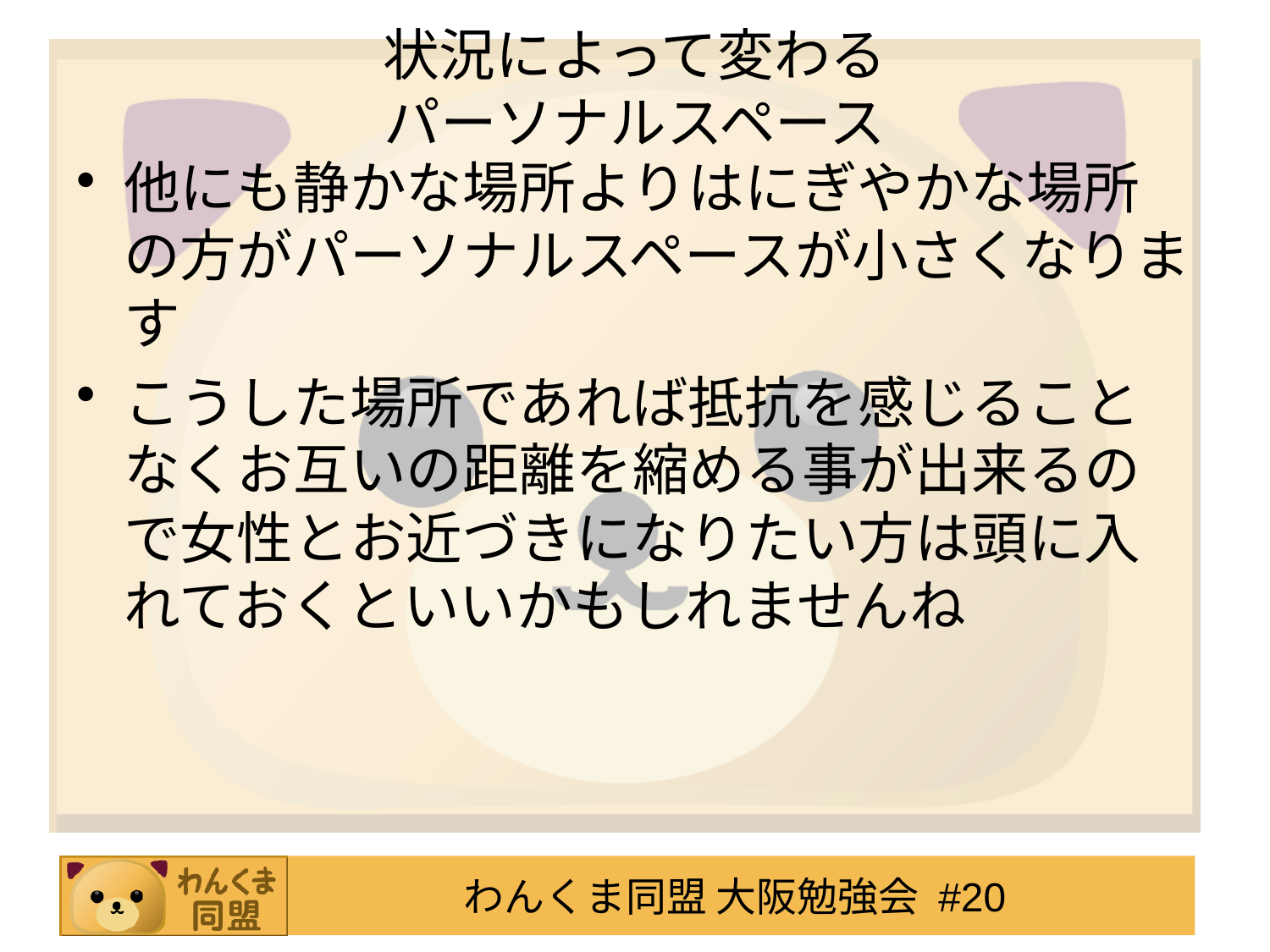

# 状況によって変わる パーソナルスペース
他にも静かな場所よりはにぎやかな場所の方がパーソナルスペースが小さくなります
こうした場所であれば抵抗を感じることなくお互いの距離を縮める事が出来るので女性とお近づきになりたい方は頭に入れておくといいかもしれませんね